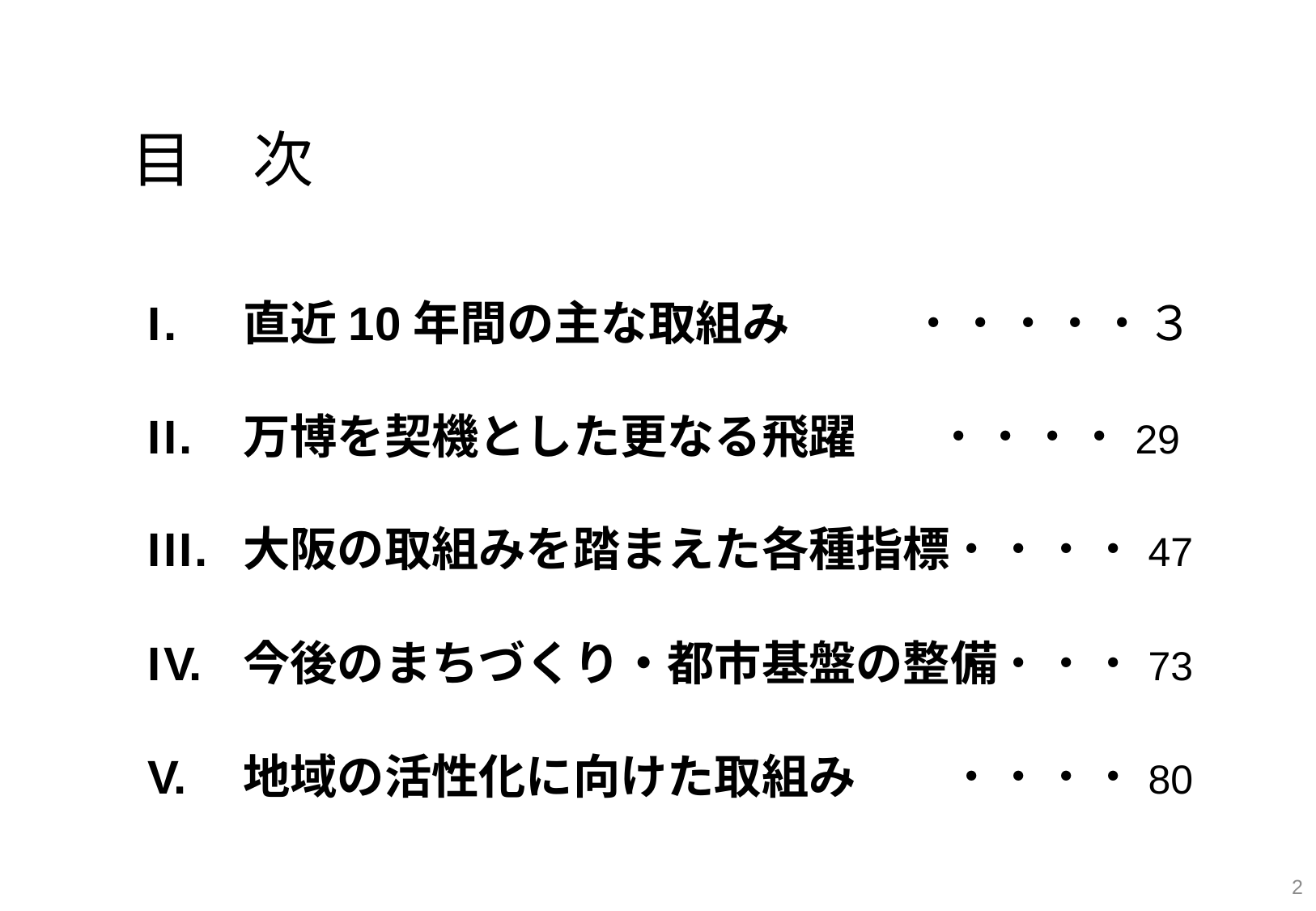

目　次
直近10年間の主な取組み
万博を契機とした更なる飛躍
大阪の取組みを踏まえた各種指標
今後のまちづくり・都市基盤の整備
地域の活性化に向けた取組み
・・・・・３
・・・・29
・・・・47
・・・・73
・・・・80

2